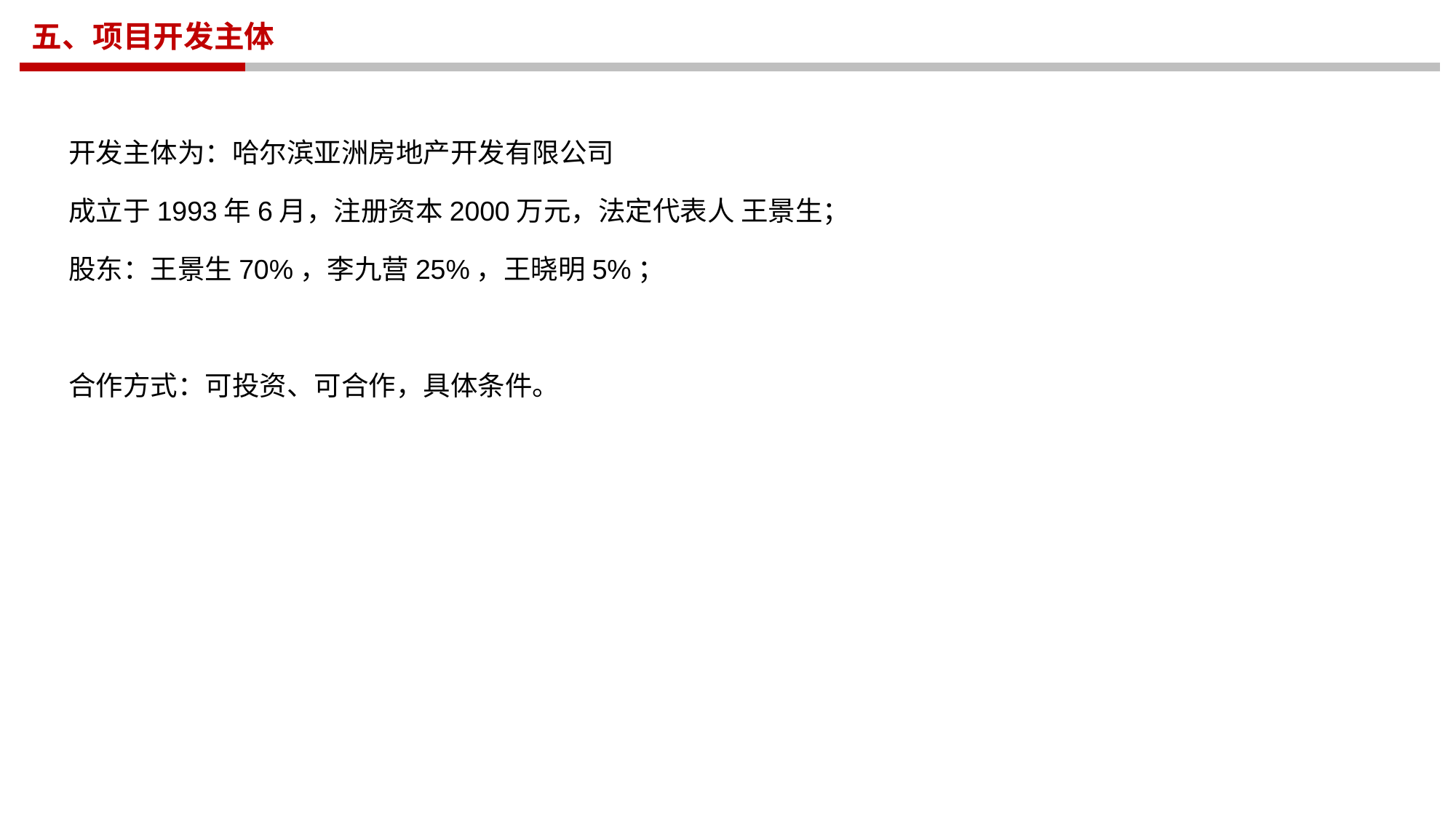

五、项目开发主体
开发主体为：哈尔滨亚洲房地产开发有限公司
成立于1993年6月，注册资本2000万元，法定代表人 王景生；
股东：王景生70%，李九营25%，王晓明5%；

合作方式：可投资、可合作，具体条件。